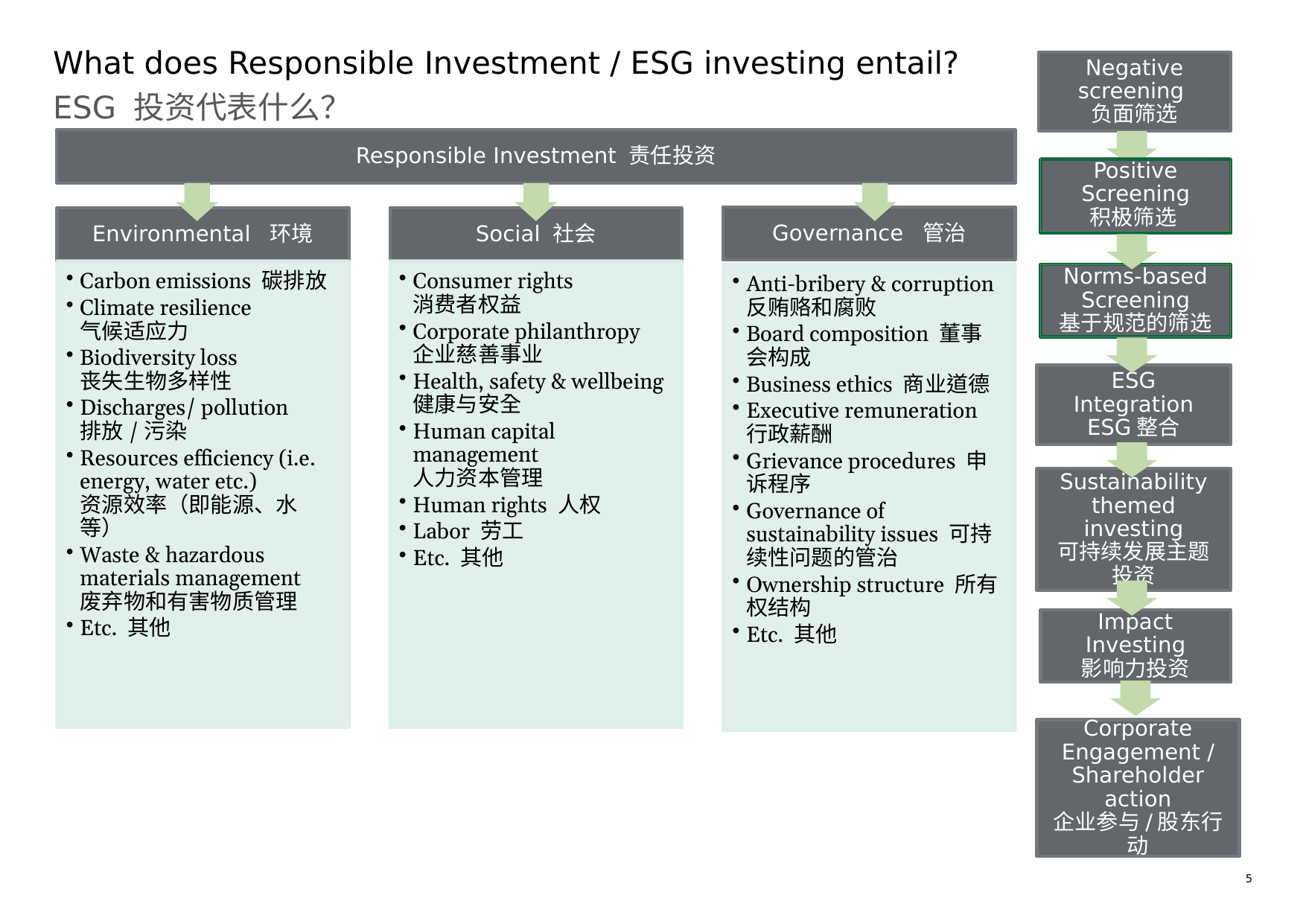

# What does Responsible Investment / ESG investing entail?

Negative screening
负面筛选
ESG 投资代表什么？

Responsible Investment 责任投资
Environmental  环境
Carbon emissions 碳排放
Climate resilience
气候适应力
Biodiversity loss
丧失生物多样性
Discharges/ pollution
排放/污染
Resources efficiency (i.e. energy, water etc.)
资源效率（即能源、水等）
Waste & hazardous materials management
废弃物和有害物质管理
Etc. 其他
Social 社会
Consumer rights
消费者权益
Corporate philanthropy
企业慈善事业
Health, safety & wellbeing
健康与安全
Human capital management
人力资本管理
Human rights 人权
Labor 劳工
Etc. 其他
Governance  管治
Anti-bribery & corruption
反贿赂和腐败
Board composition 董事会构成
Business ethics 商业道德
Executive remuneration
行政薪酬
Grievance procedures 申诉程序
Governance of sustainability issues 可持续性问题的管治
Ownership structure 所有权结构
Etc. 其他

Positive Screening
积极筛选

Norms-based Screening
基于规范的筛选

ESG Integration
ESG整合

Sustainability themed investing
可持续发展主题投资

Impact Investing
影响力投资

Corporate Engagement / Shareholder action
企业参与/股东行动